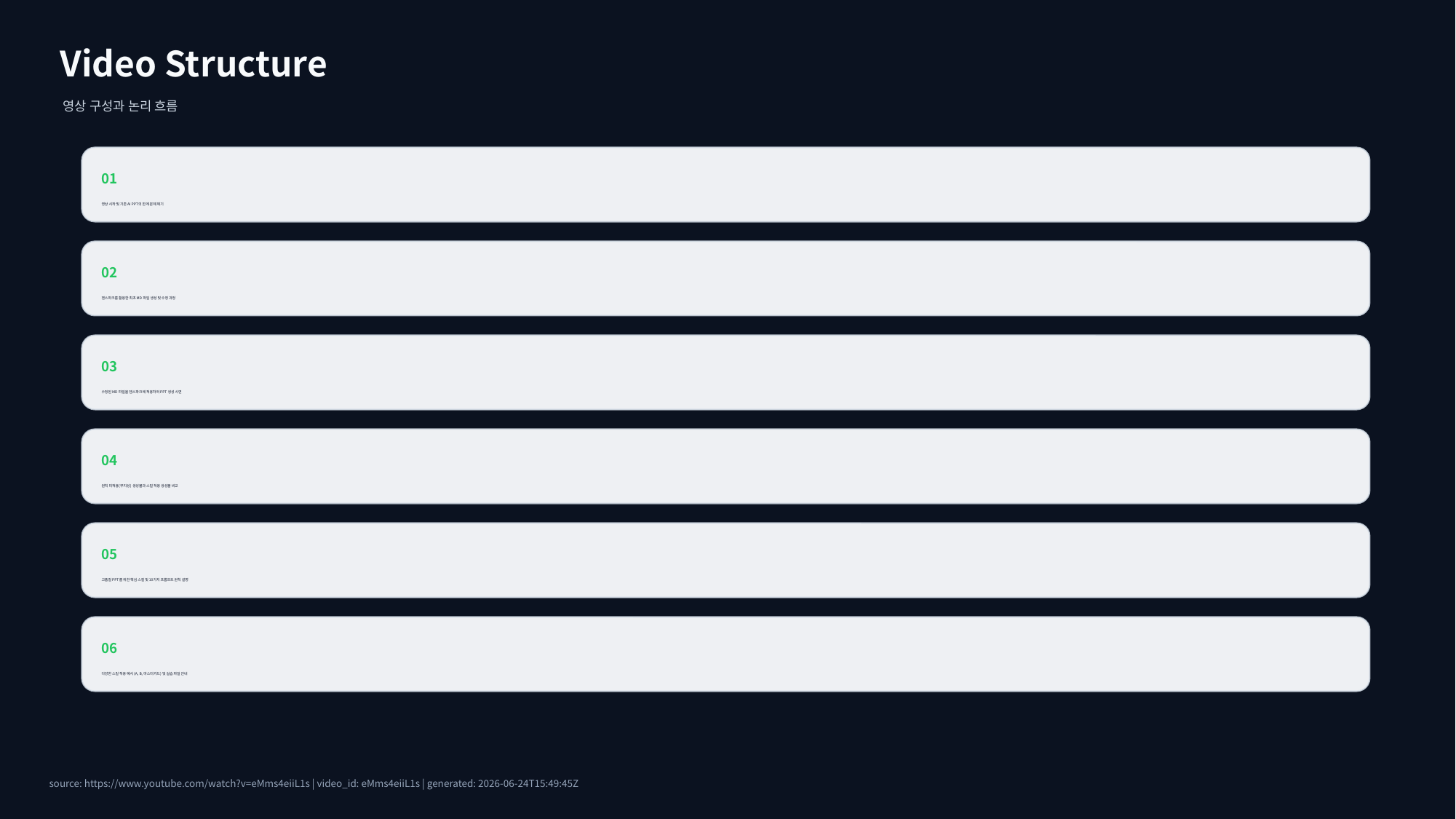

Video Structure
영상 구성과 논리 흐름

01
영상 시작 및 기존 AI PPT의 한계 문제 제기

02
젠스파크를 활용한 최초 MD 파일 생성 및 수정 과정

03
수정된 MD 파일을 젠스파크에 적용하여 PPT 생성 시연

04
원칙 미적용(무지성) 생성물과 스킬 적용 생성물 비교

05
고품질 PPT를 위한 핵심 스킬 및 10가지 프롬프트 원칙 설명

06
다양한 스킬 적용 예시 (A, B, 마스터카드) 및 실습 파일 안내
source: https://www.youtube.com/watch?v=eMms4eiiL1s | video_id: eMms4eiiL1s | generated: 2026-06-24T15:49:45Z